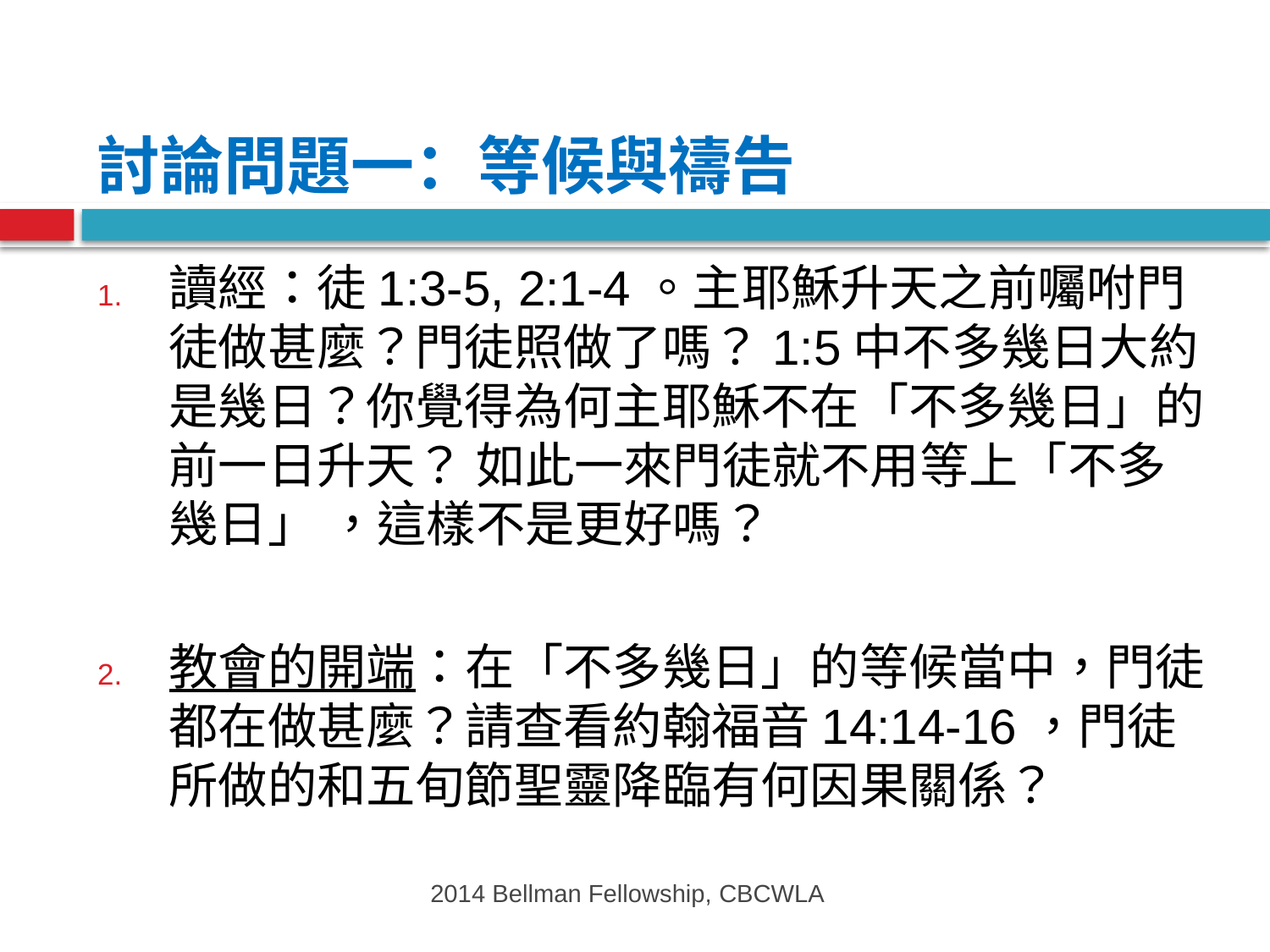

# 討論問題一：等候與禱告
讀經：徒1:3-5, 2:1-4。主耶穌升天之前囑咐門徒做甚麼？門徒照做了嗎？1:5中不多幾日大約是幾日？你覺得為何主耶穌不在「不多幾日」的前一日升天？ 如此一來門徒就不用等上「不多幾日」 ，這樣不是更好嗎？

教會的開端：在「不多幾日」的等候當中，門徒都在做甚麼？請查看約翰福音14:14-16，門徒所做的和五旬節聖靈降臨有何因果關係？
2014 Bellman Fellowship, CBCWLA